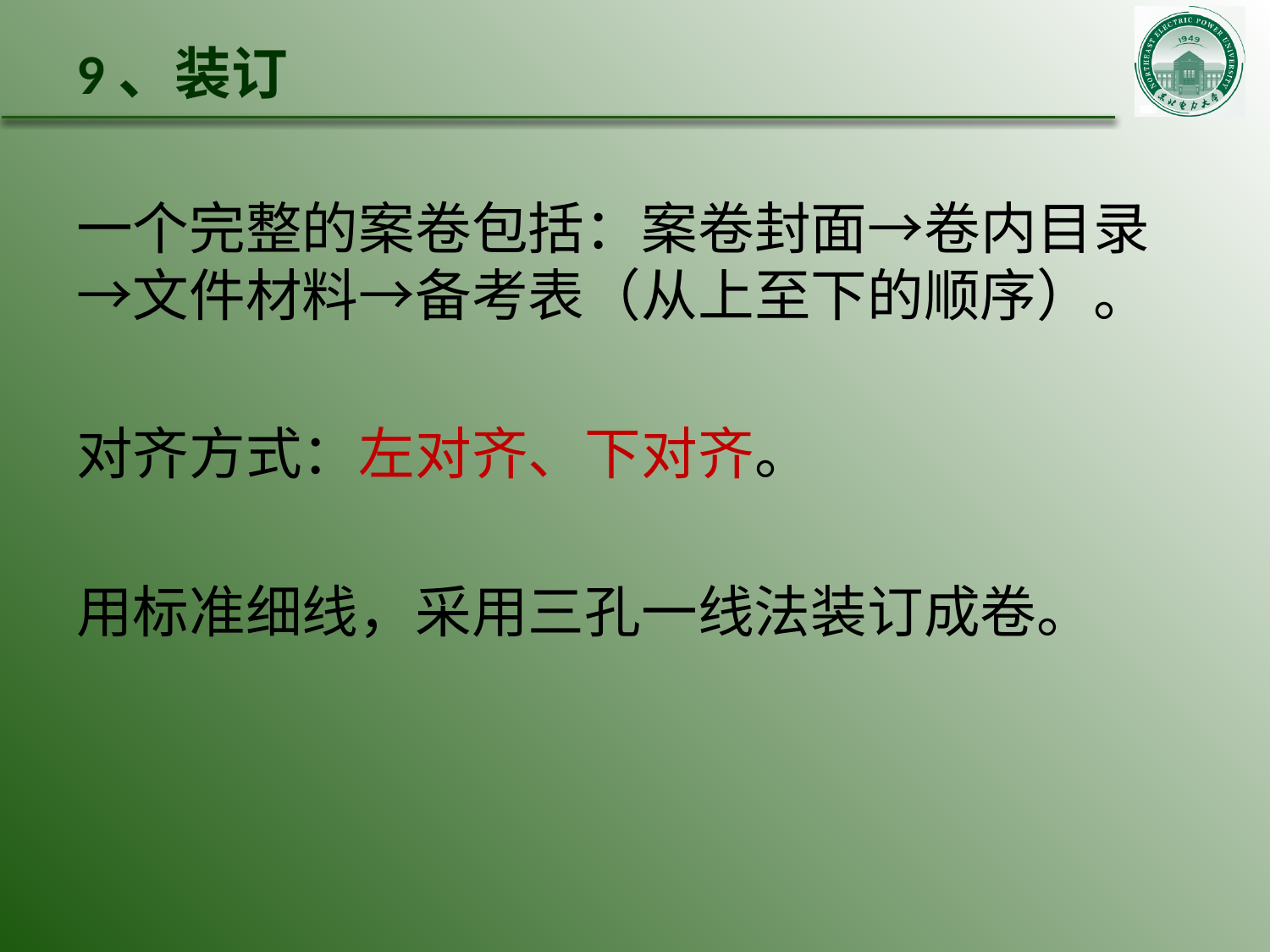

# 9、装订
一个完整的案卷包括：案卷封面→卷内目录→文件材料→备考表（从上至下的顺序）。

对齐方式：左对齐、下对齐。

用标准细线，采用三孔一线法装订成卷。